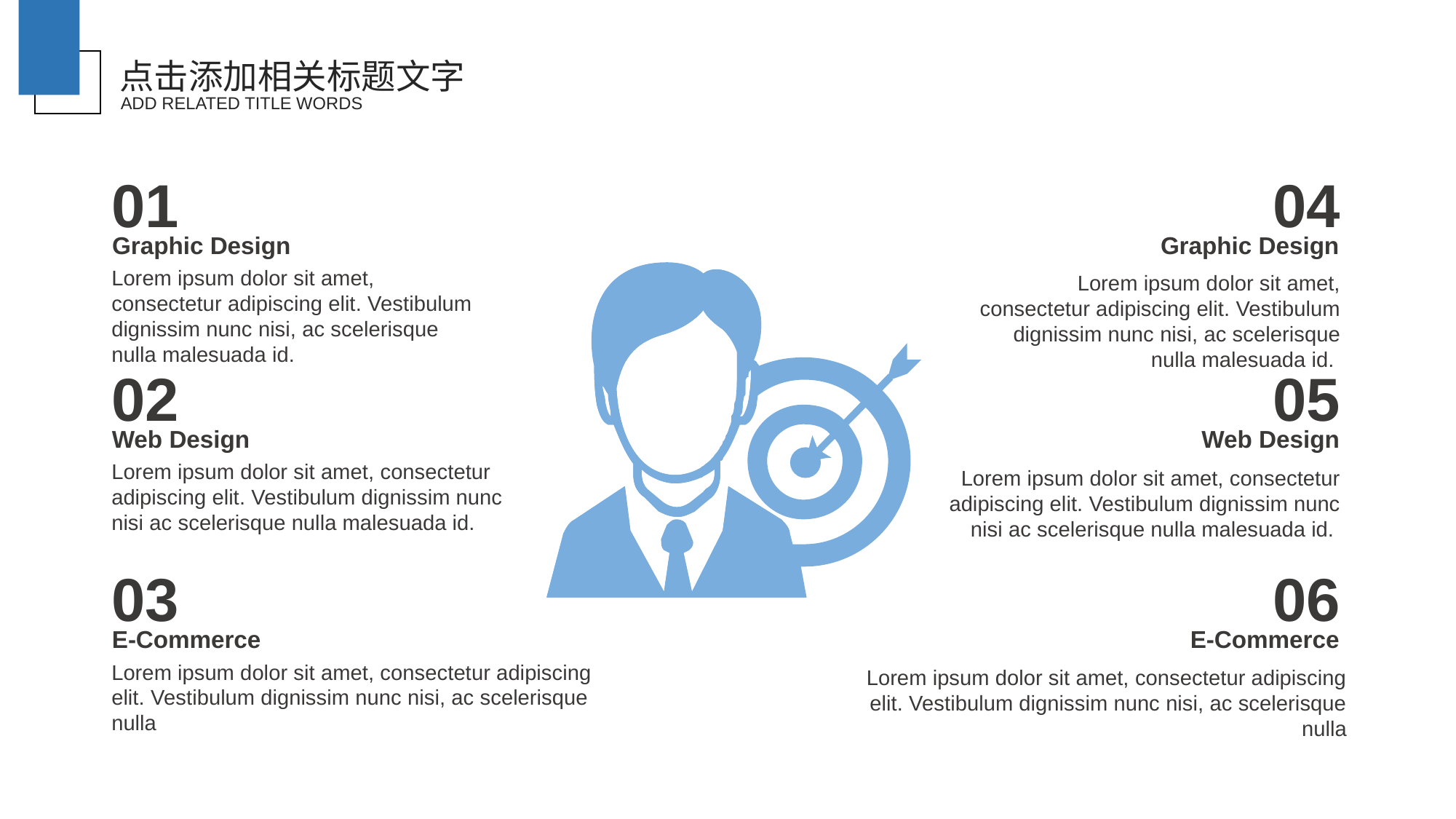

点击添加相关标题文字
ADD RELATED TITLE WORDS
01
Graphic Design
Lorem ipsum dolor sit amet, consectetur adipiscing elit. Vestibulum dignissim nunc nisi, ac scelerisque nulla malesuada id.
04
Graphic Design
Lorem ipsum dolor sit amet, consectetur adipiscing elit. Vestibulum dignissim nunc nisi, ac scelerisque nulla malesuada id.

02
Web Design
Lorem ipsum dolor sit amet, consectetur adipiscing elit. Vestibulum dignissim nunc nisi ac scelerisque nulla malesuada id.
05
Web Design
Lorem ipsum dolor sit amet, consectetur adipiscing elit. Vestibulum dignissim nunc nisi ac scelerisque nulla malesuada id.
03
E-Commerce
Lorem ipsum dolor sit amet, consectetur adipiscing elit. Vestibulum dignissim nunc nisi, ac scelerisque nulla
06
E-Commerce
Lorem ipsum dolor sit amet, consectetur adipiscing elit. Vestibulum dignissim nunc nisi, ac scelerisque nulla